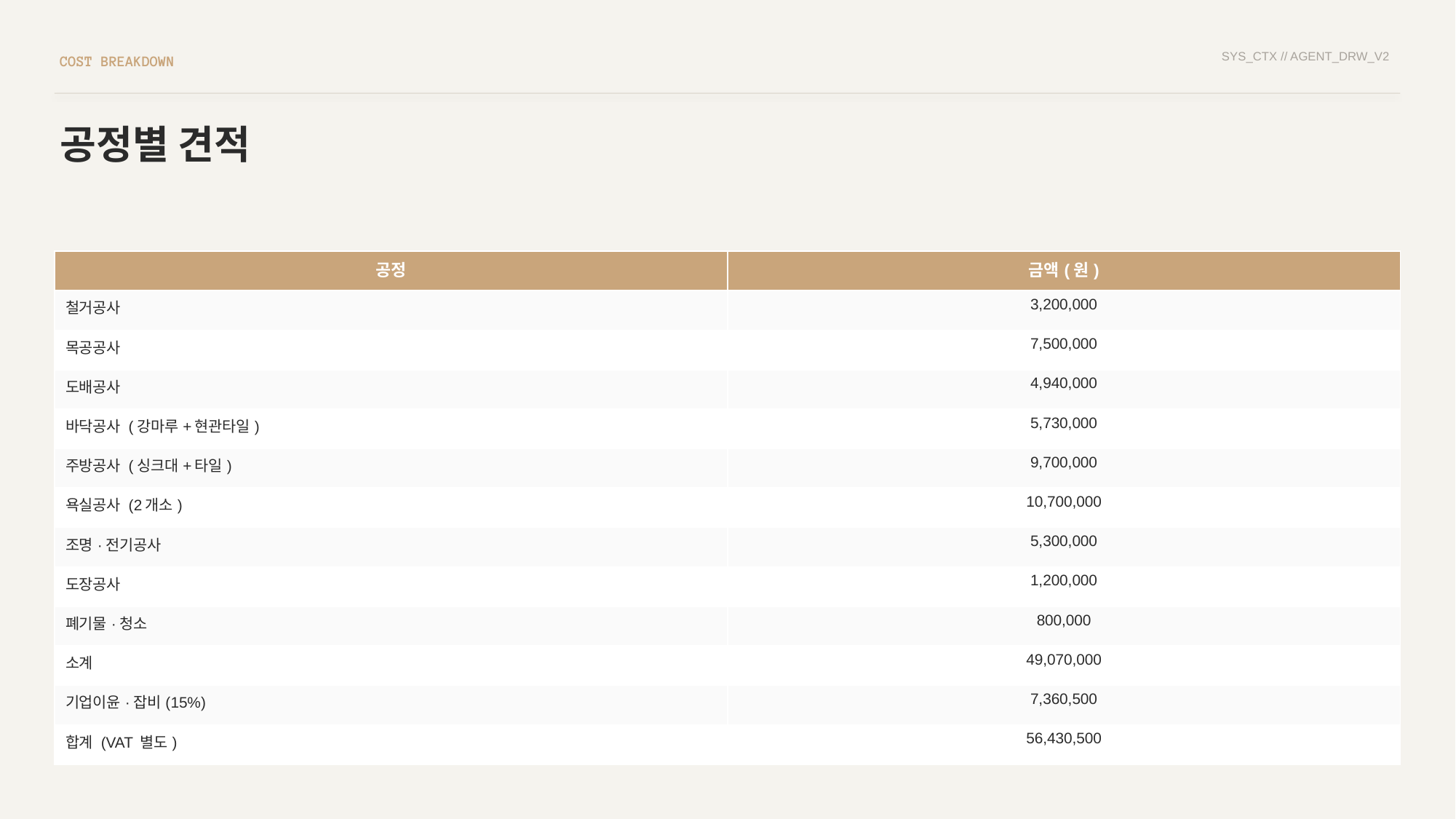

SYS_CTX // AGENT_DRW_V2
COST BREAKDOWN

공정별 견적
| 공정 | 금액(원) |
| --- | --- |
| 철거공사 | 3,200,000 |
| 목공공사 | 7,500,000 |
| 도배공사 | 4,940,000 |
| 바닥공사 (강마루+현관타일) | 5,730,000 |
| 주방공사 (싱크대+타일) | 9,700,000 |
| 욕실공사 (2개소) | 10,700,000 |
| 조명·전기공사 | 5,300,000 |
| 도장공사 | 1,200,000 |
| 폐기물·청소 | 800,000 |
| 소계 | 49,070,000 |
| 기업이윤·잡비(15%) | 7,360,500 |
| 합계 (VAT 별도) | 56,430,500 |